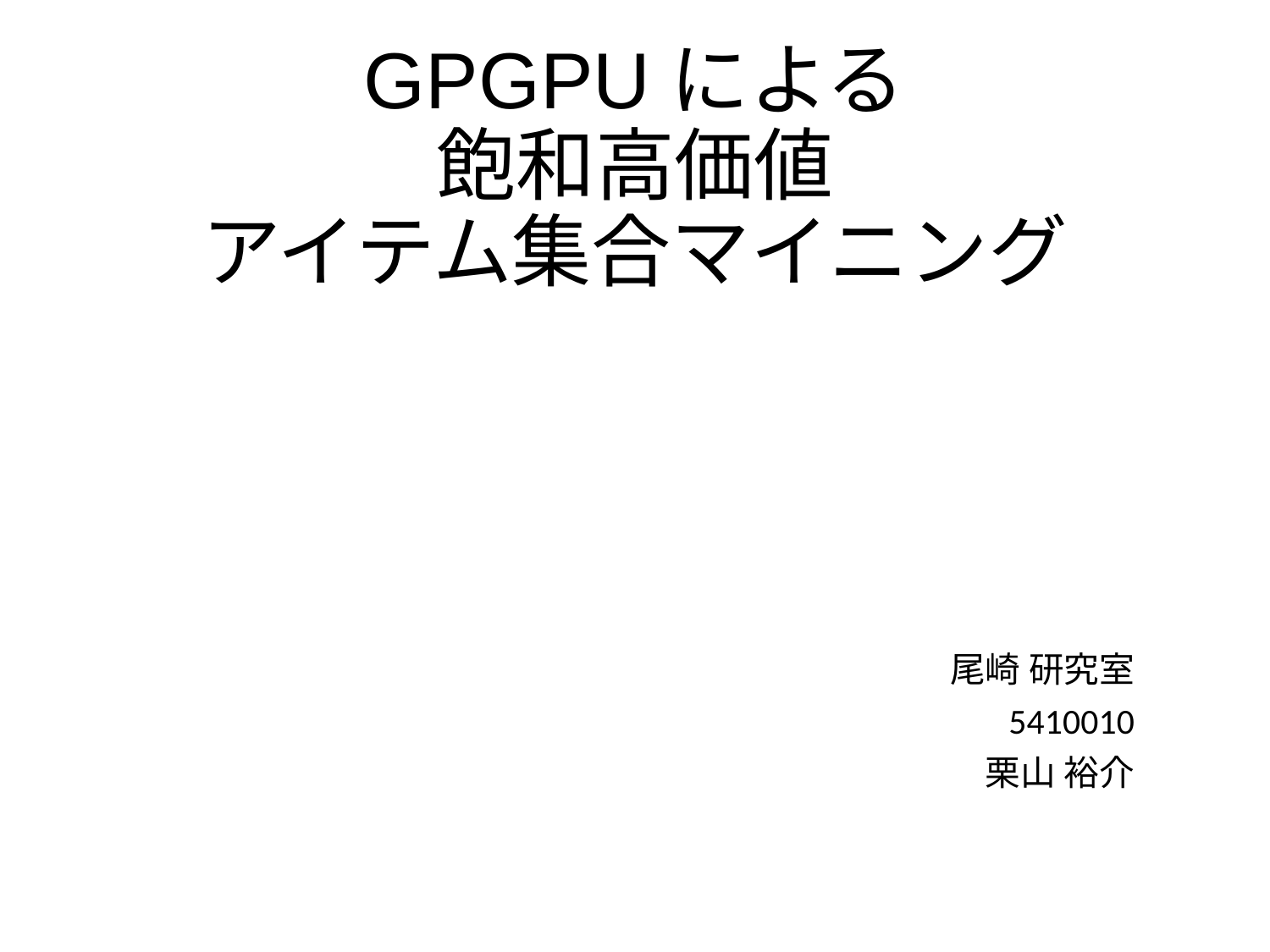

# GPGPUによる 飽和高価値 アイテム集合マイニング
尾崎 研究室
5410010
栗山 裕介